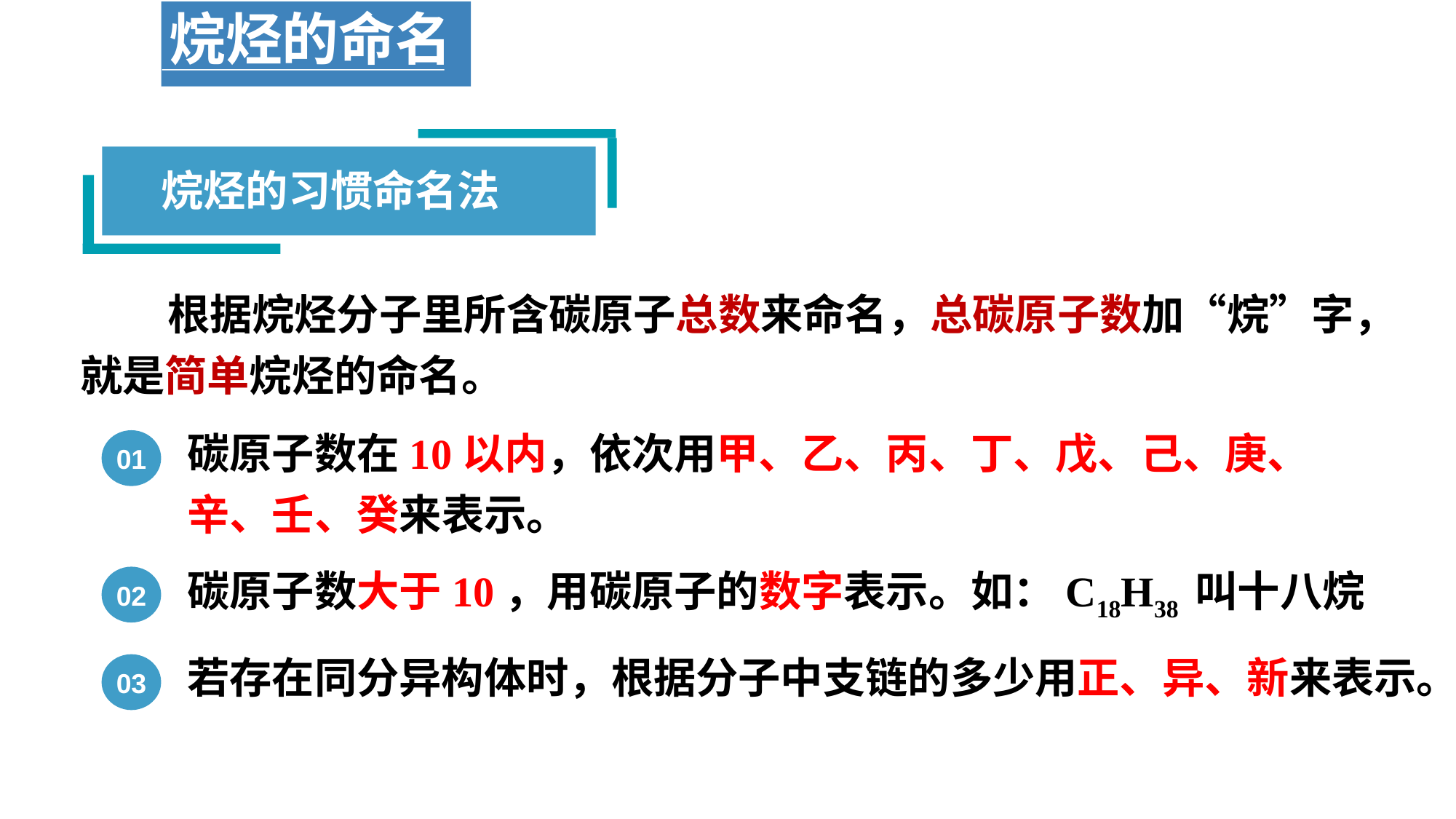

烷烃的命名

烷烃的习惯命名法

        根据烷烃分子里所含碳原子总数来命名，总碳原子数加“烷”字，就是简单烷烃的命名。
碳原子数在10以内，依次用甲、乙、丙、丁、戊、己、庚、辛、壬、癸来表示。

01
碳原子数大于10，用碳原子的数字表示。如：C18H38 叫十八烷

02
若存在同分异构体时，根据分子中支链的多少用正、异、新来表示。

03